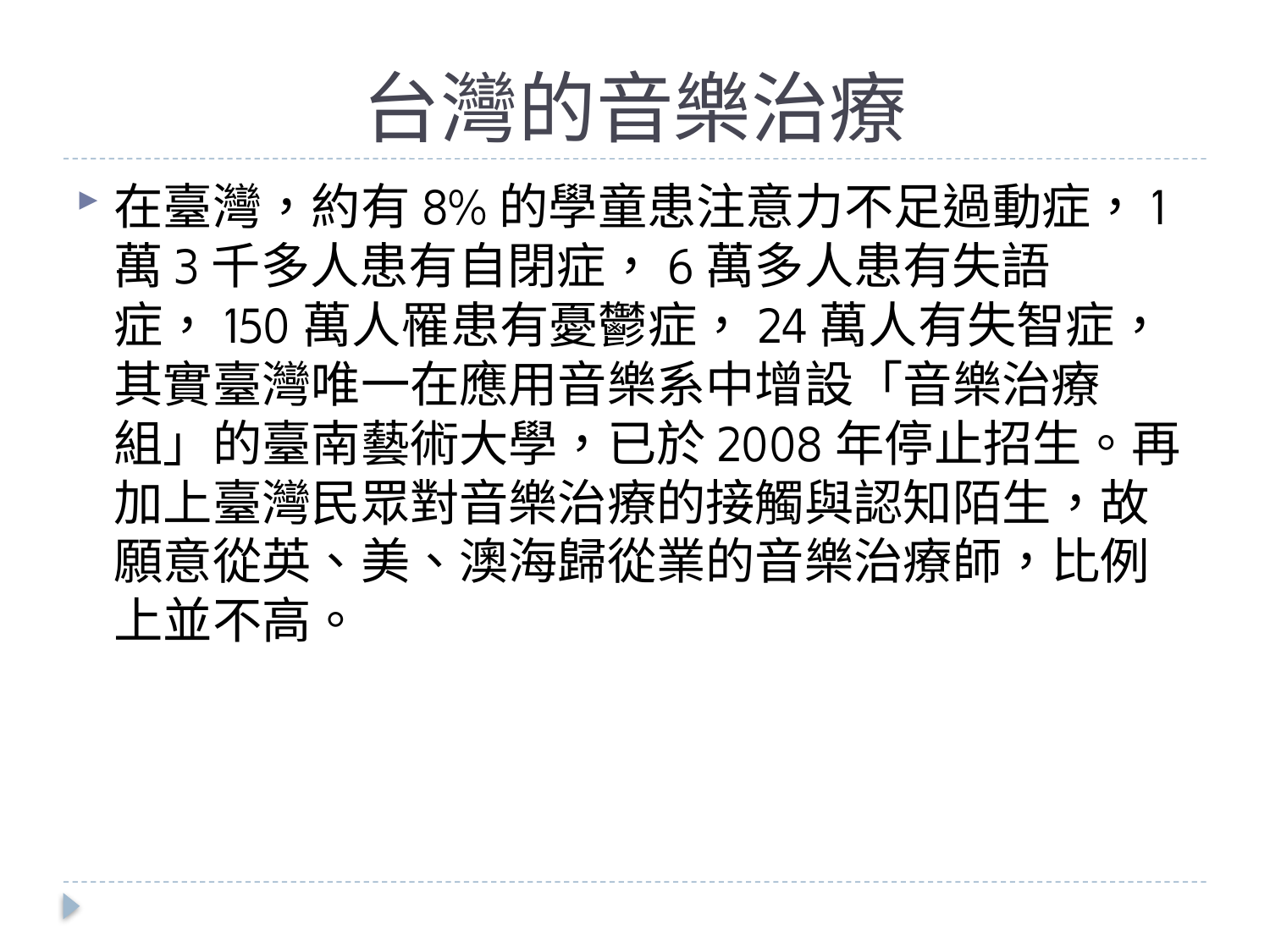

# 台灣的音樂治療
在臺灣，約有8%的學童患注意力不足過動症，1萬3千多人患有自閉症，6萬多人患有失語症，150萬人罹患有憂鬱症，24萬人有失智症，其實臺灣唯一在應用音樂系中增設「音樂治療組」的臺南藝術大學，已於2008年停止招生。再加上臺灣民眾對音樂治療的接觸與認知陌生，故願意從英、美、澳海歸從業的音樂治療師，比例上並不高。